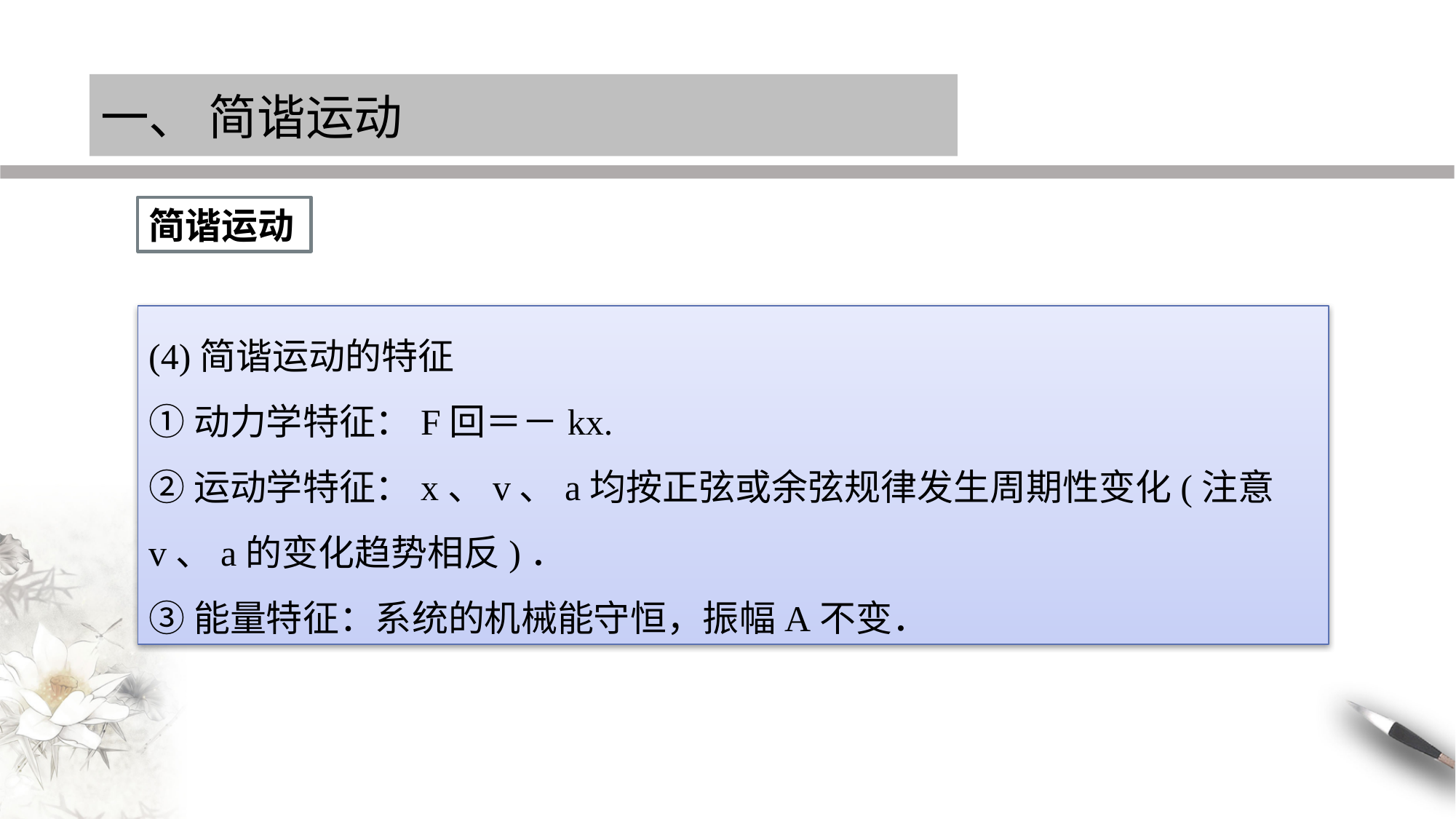

一、 简谐运动

简谐运动
(4)简谐运动的特征
①动力学特征：F回＝－kx.
②运动学特征：x、v、a均按正弦或余弦规律发生周期性变化(注意v、a的变化趋势相反)．
③能量特征：系统的机械能守恒，振幅A不变．